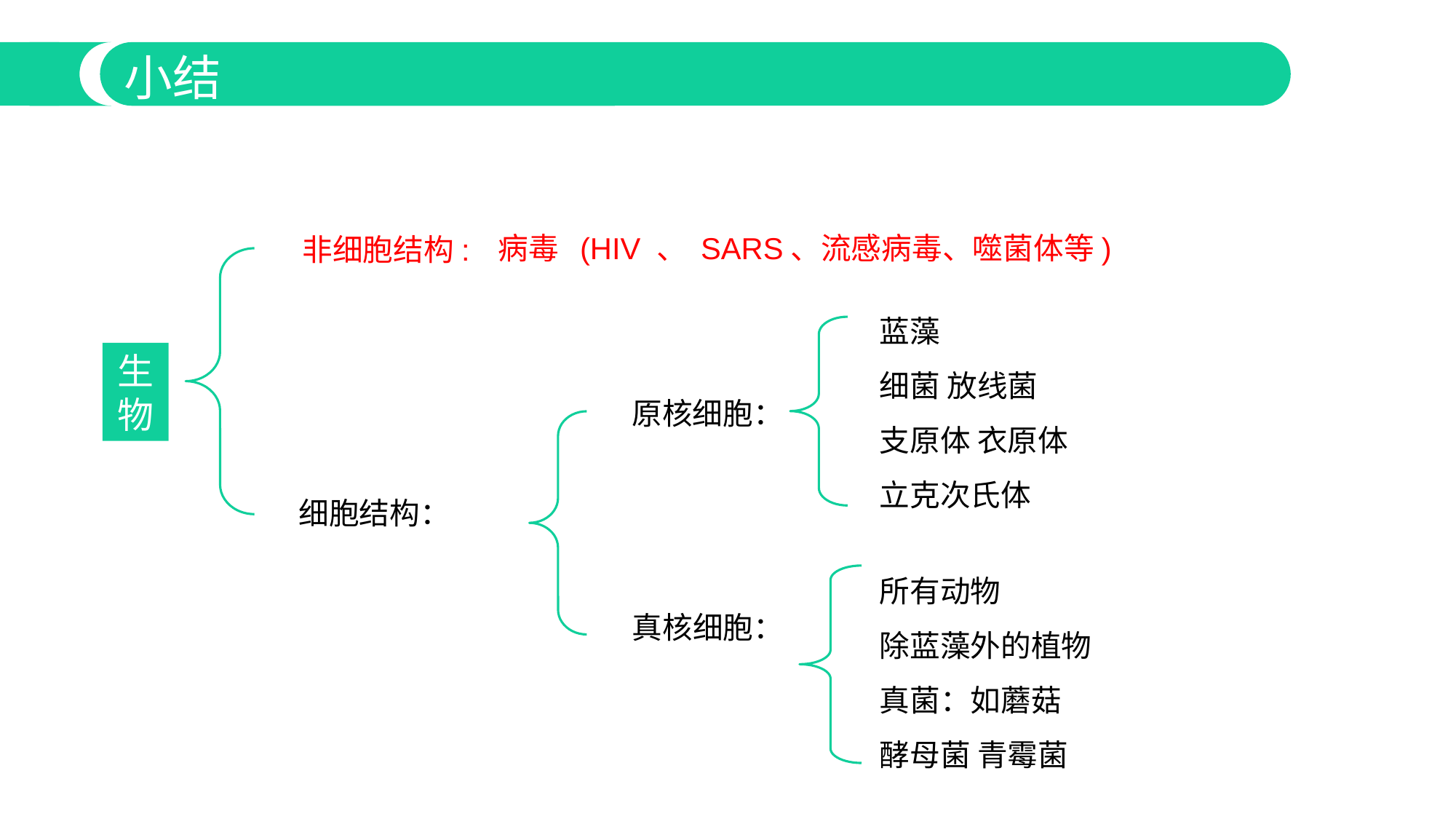

小结
病毒  (HIV 、 SARS、流感病毒、噬菌体等)
非细胞结构:

蓝藻
细菌 放线菌
支原体 衣原体
立克次氏体

生物
原核细胞：

细胞结构：
所有动物
除蓝藻外的植物
真菌：如蘑菇
酵母菌 青霉菌

真核细胞：